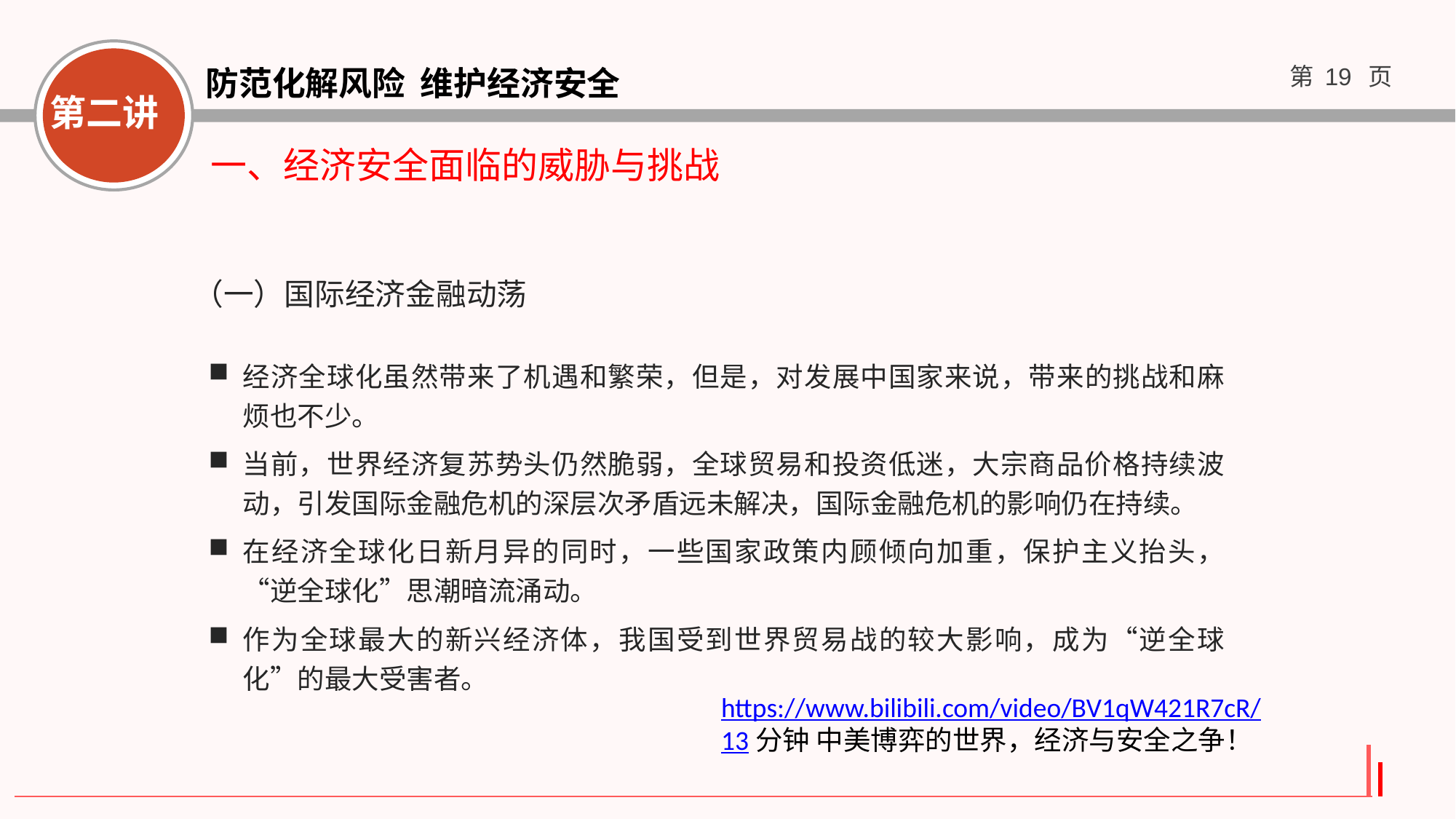

一、经济安全面临的威胁与挑战
（一）国际经济金融动荡
经济全球化虽然带来了机遇和繁荣，但是，对发展中国家来说，带来的挑战和麻烦也不少。
当前，世界经济复苏势头仍然脆弱，全球贸易和投资低迷，大宗商品价格持续波动，引发国际金融危机的深层次矛盾远未解决，国际金融危机的影响仍在持续。
在经济全球化日新月异的同时，一些国家政策内顾倾向加重，保护主义抬头，“逆全球化”思潮暗流涌动。
作为全球最大的新兴经济体，我国受到世界贸易战的较大影响，成为“逆全球化”的最大受害者。
https://www.bilibili.com/video/BV1qW421R7cR/13分钟 中美博弈的世界，经济与安全之争！